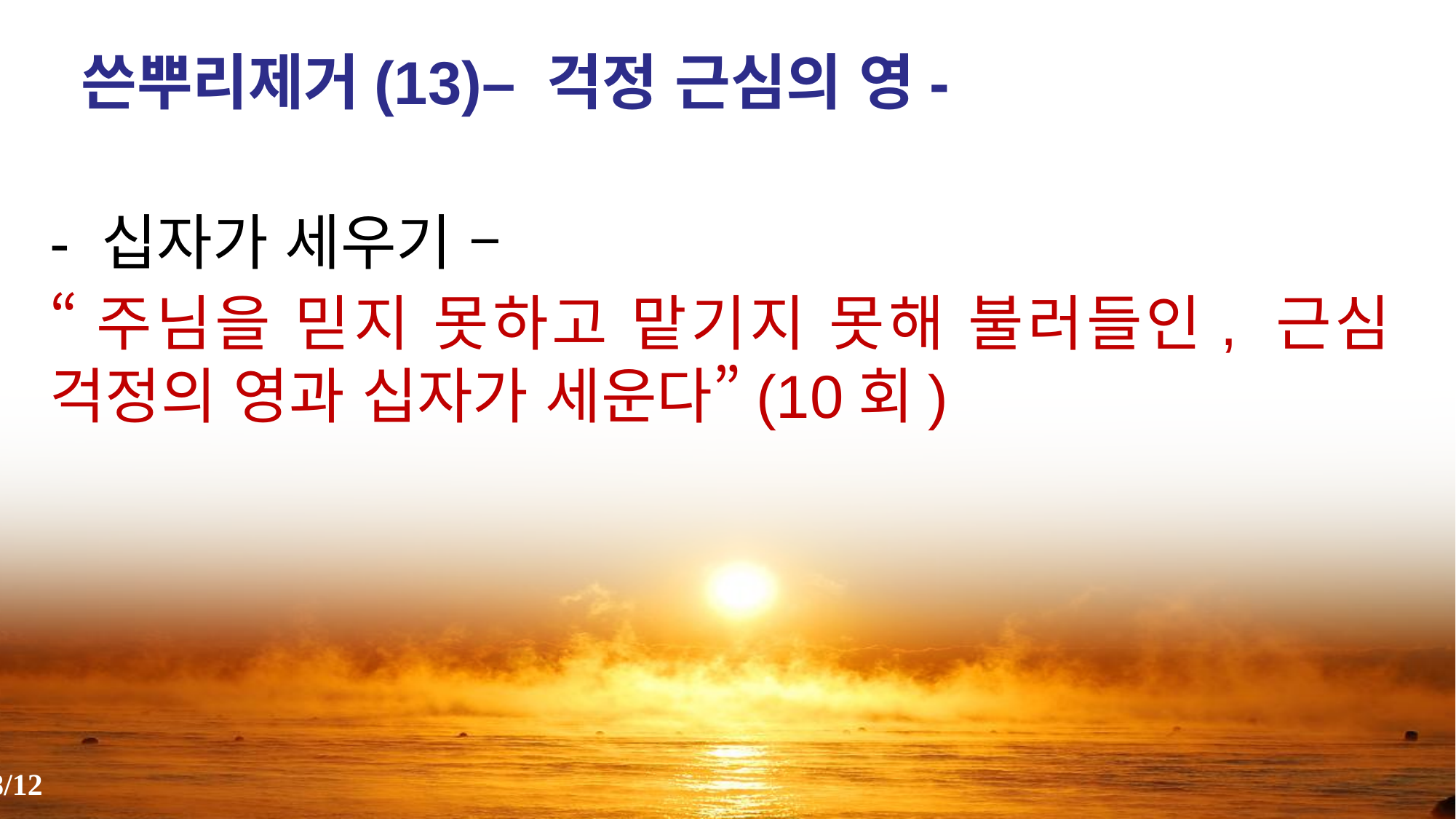

쓴뿌리제거(13)– 걱정 근심의 영-

- 십자가 세우기 –
“주님을 믿지 못하고 맡기지 못해 불러들인, 근심 걱정의 영과 십자가 세운다”(10회)